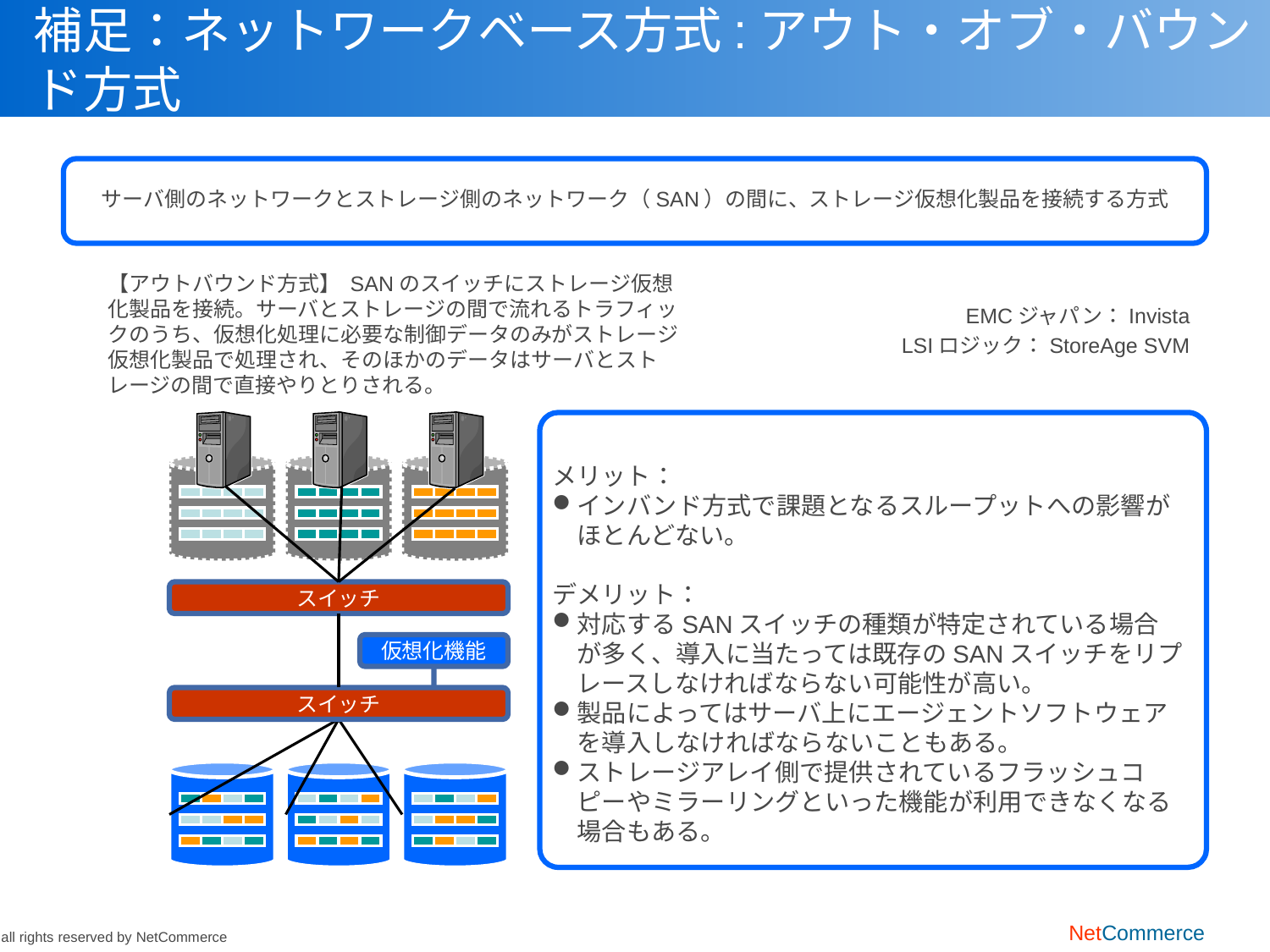

# 補足：ネットワークベース方式:アウト・オブ・バウンド方式

サーバ側のネットワークとストレージ側のネットワーク（SAN）の間に、ストレージ仮想化製品を接続する方式
【アウトバウンド方式】 SANのスイッチにストレージ仮想化製品を接続。サーバとストレージの間で流れるトラフィックのうち、仮想化処理に必要な制御データのみがストレージ仮想化製品で処理され、そのほかのデータはサーバとストレージの間で直接やりとりされる。
EMCジャパン：Invista
LSIロジック：StoreAge SVM

メリット：
インバンド方式で課題となるスループットへの影響がほとんどない。

デメリット：
対応するSANスイッチの種類が特定されている場合が多く、導入に当たっては既存のSANスイッチをリプレースしなければならない可能性が高い。
製品によってはサーバ上にエージェントソフトウェアを導入しなければならないこともある。
ストレージアレイ側で提供されているフラッシュコピーやミラーリングといった機能が利用できなくなる場合もある。

スイッチ
仮想化機能

スイッチ